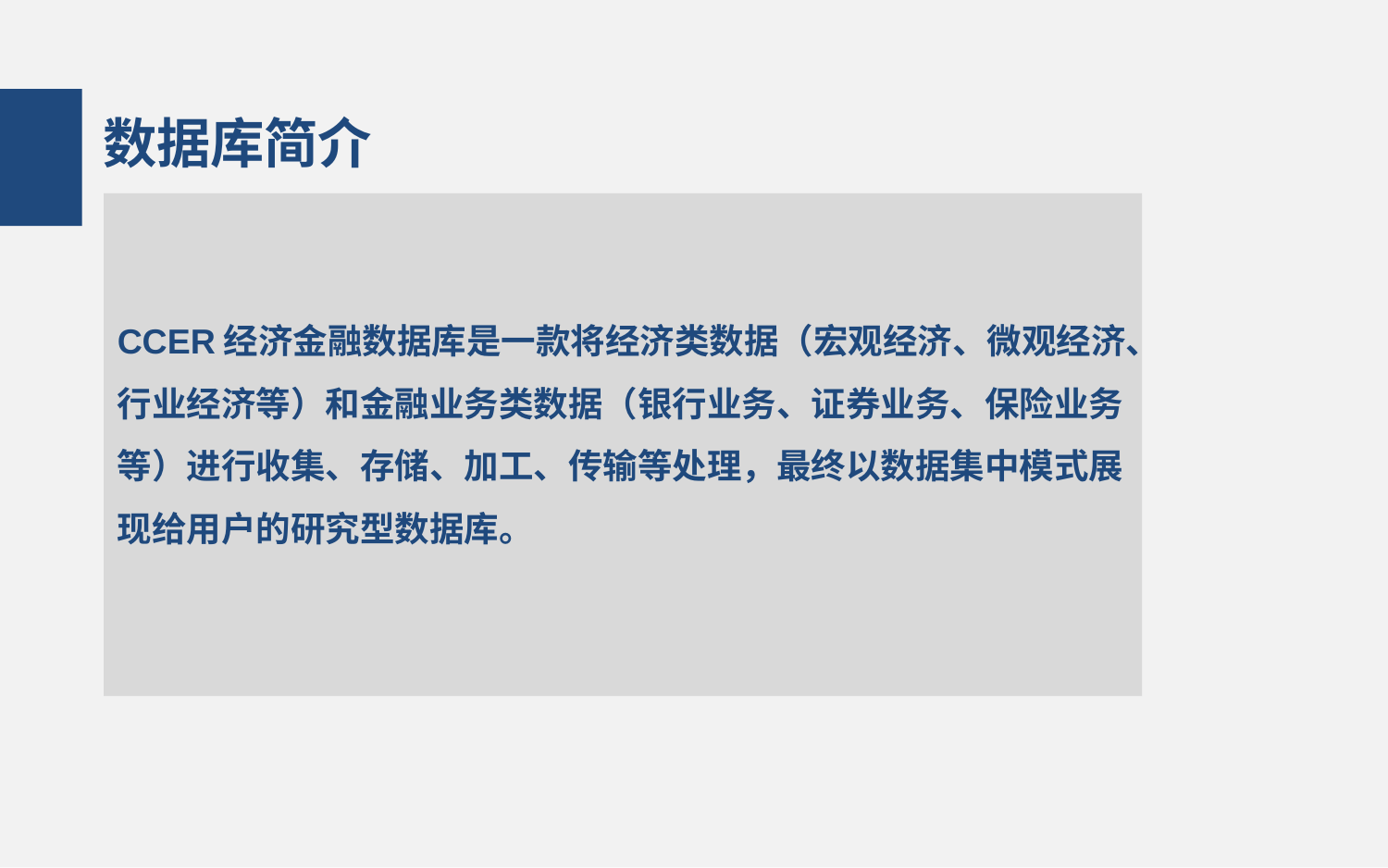

数据库简介

CCER经济金融数据库是一款将经济类数据（宏观经济、微观经济、行业经济等）和金融业务类数据（银行业务、证券业务、保险业务等）进行收集、存储、加工、传输等处理，最终以数据集中模式展现给用户的研究型数据库。